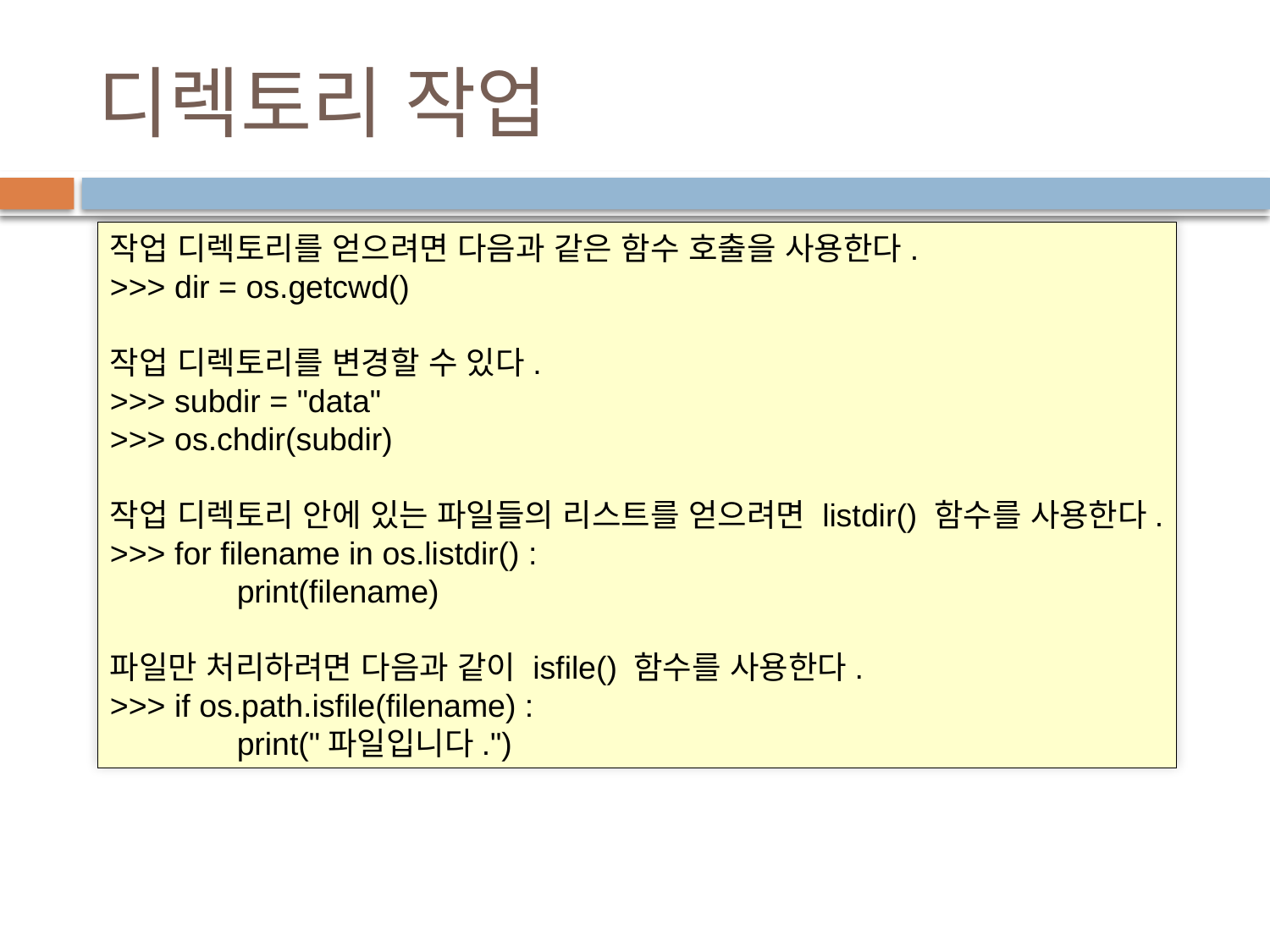

# 디렉토리 작업

작업 디렉토리를 얻으려면 다음과 같은 함수 호출을 사용한다.
>>> dir = os.getcwd()

작업 디렉토리를 변경할 수 있다.
>>> subdir = "data"
>>> os.chdir(subdir)

작업 디렉토리 안에 있는 파일들의 리스트를 얻으려면 listdir() 함수를 사용한다.
>>> for filename in os.listdir() :
	print(filename)

파일만 처리하려면 다음과 같이 isfile() 함수를 사용한다.
>>> if os.path.isfile(filename) :
	print("파일입니다.")